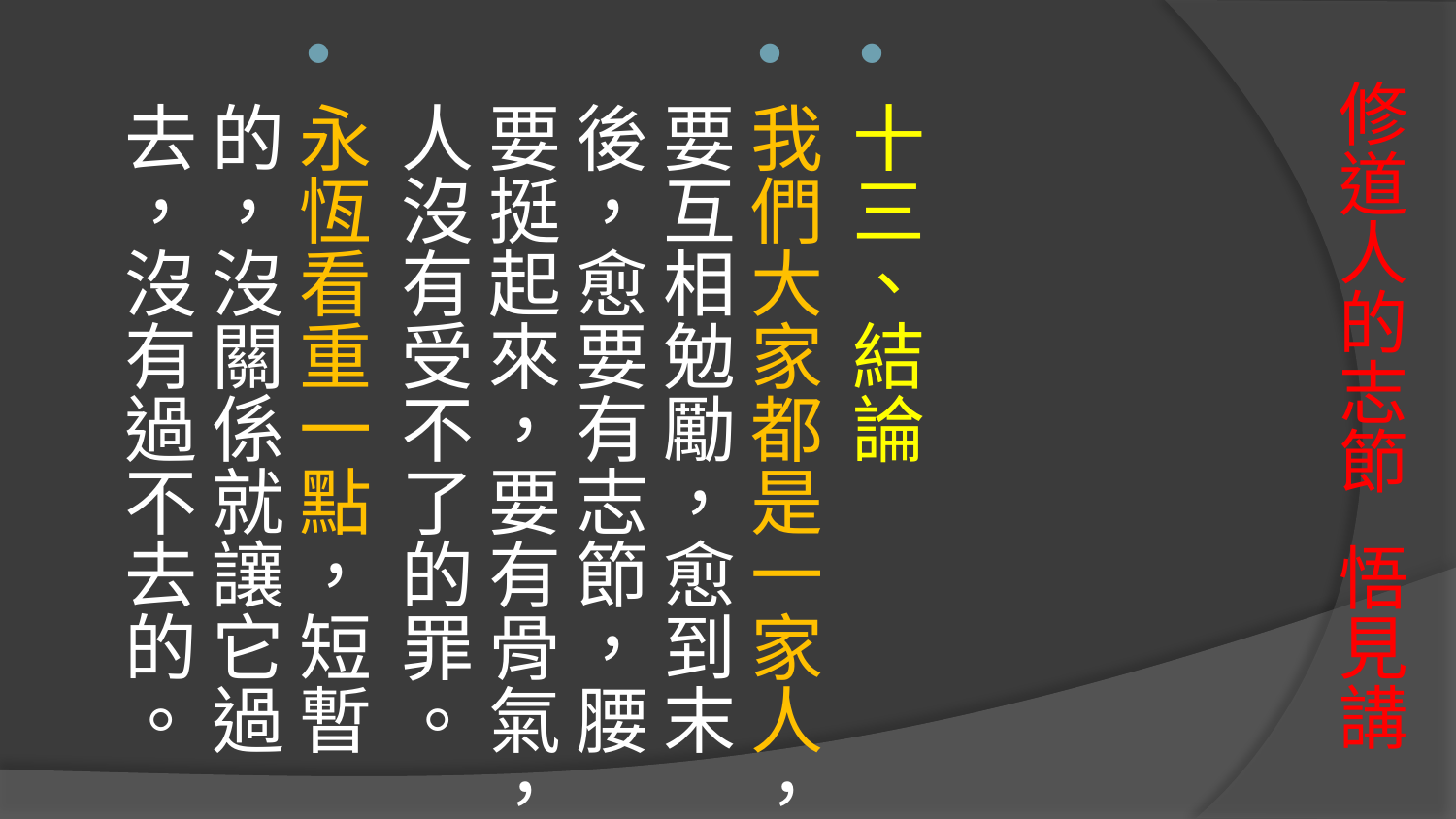

十三、結論
我們大家都是一家人，要互相勉勵，愈到末後，愈要有志節，腰要挺起來，要有骨氣，人沒有受不了的罪。
永恆看重一點，短暫的，沒關係就讓它過去，沒有過不去的。

# 修道人的志節   悟見講